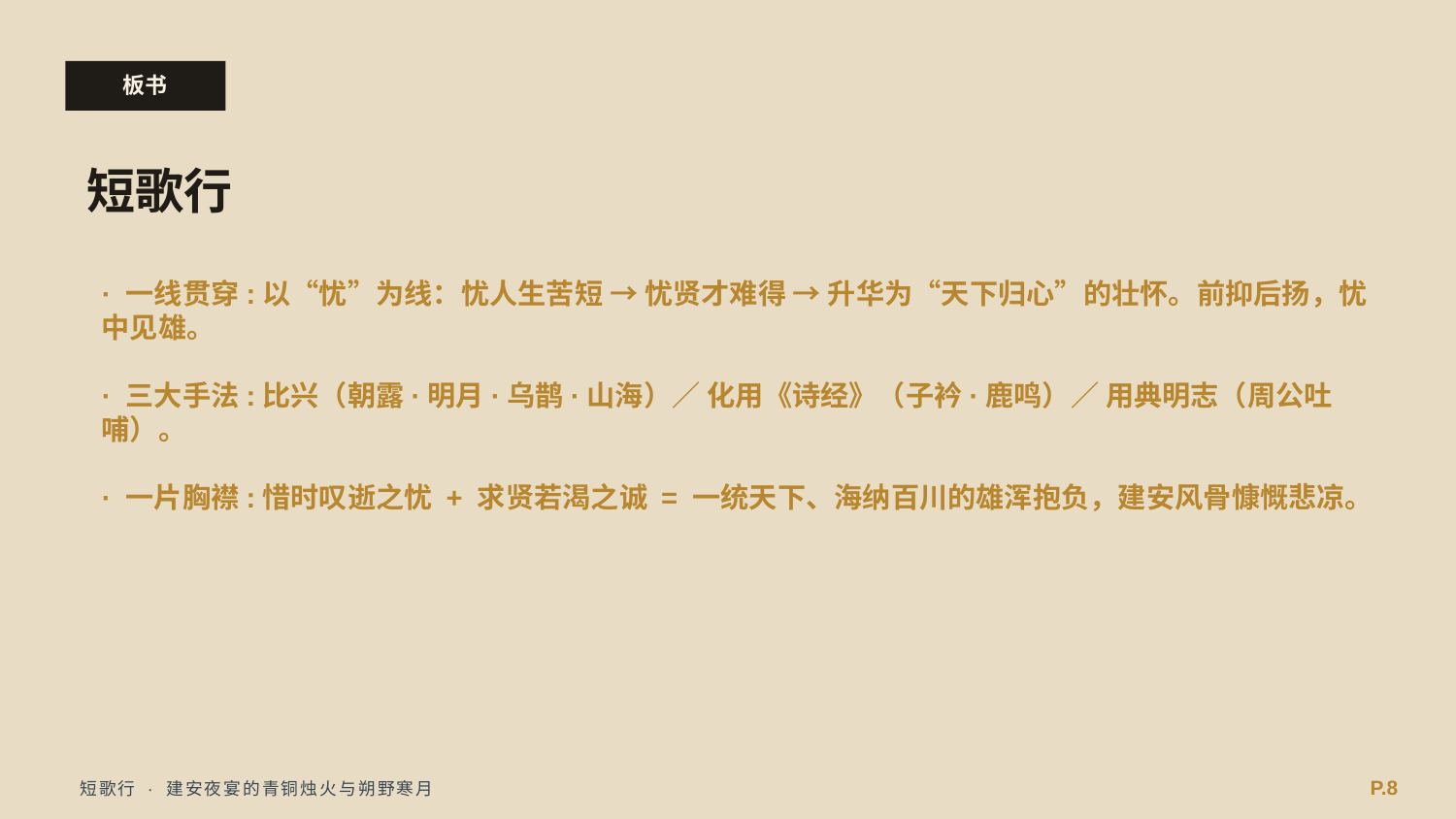

板书

短歌行
· 一线贯穿:以“忧”为线：忧人生苦短 → 忧贤才难得 → 升华为“天下归心”的壮怀。前抑后扬，忧中见雄。
· 三大手法:比兴（朝露·明月·乌鹊·山海）／ 化用《诗经》（子衿·鹿鸣）／ 用典明志（周公吐哺）。
· 一片胸襟:惜时叹逝之忧 + 求贤若渴之诚 = 一统天下、海纳百川的雄浑抱负，建安风骨慷慨悲凉。
P.8
短歌行 · 建安夜宴的青铜烛火与朔野寒月